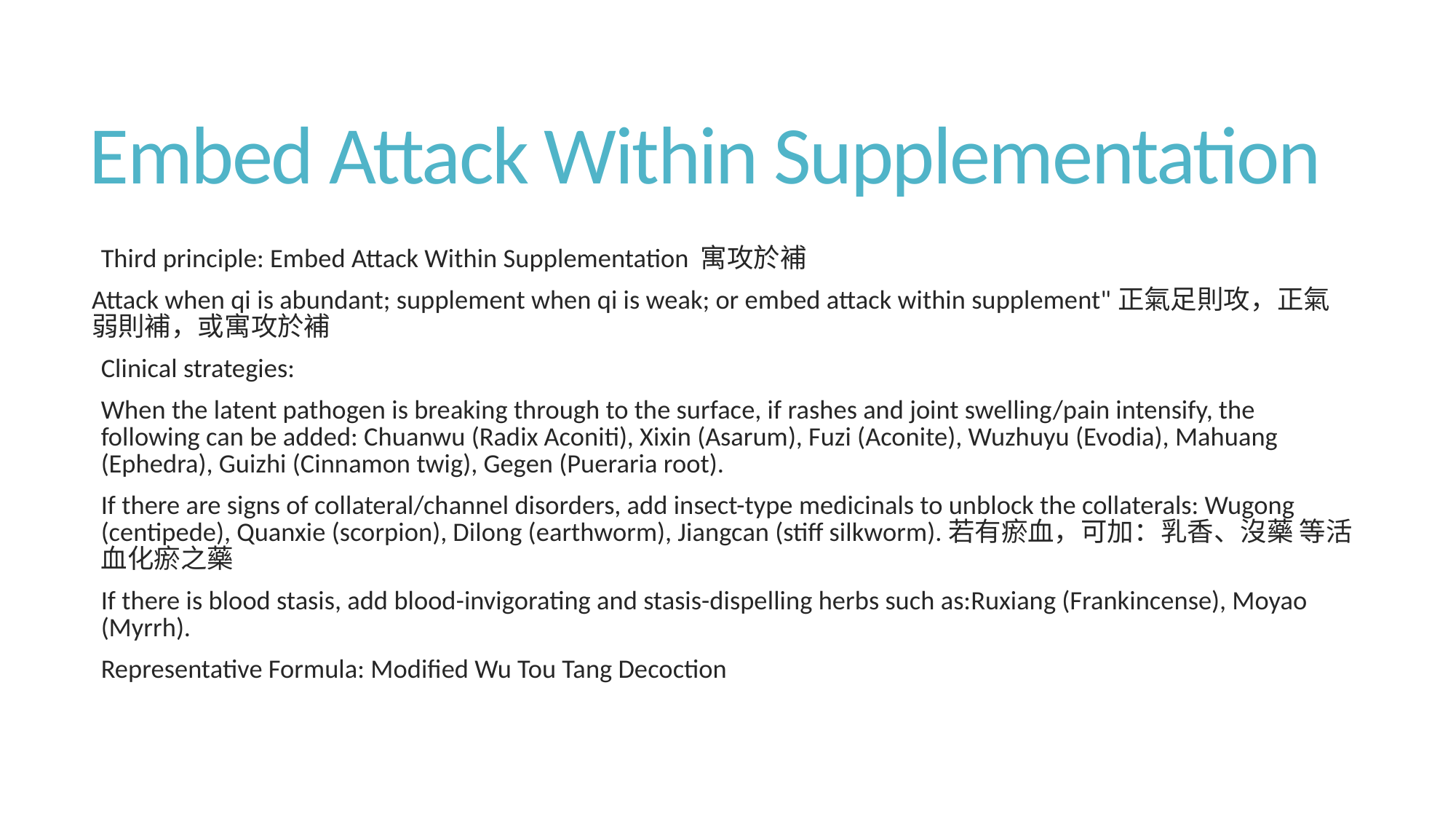

# Embed Attack Within Supplementation
Third principle: Embed Attack Within Supplementation 寓攻於補
Attack when qi is abundant; supplement when qi is weak; or embed attack within supplement"正氣足則攻，正氣弱則補，或寓攻於補
Clinical strategies:
When the latent pathogen is breaking through to the surface, if rashes and joint swelling/pain intensify, the following can be added: Chuanwu (Radix Aconiti), Xixin (Asarum), Fuzi (Aconite), Wuzhuyu (Evodia), Mahuang (Ephedra), Guizhi (Cinnamon twig), Gegen (Pueraria root).
If there are signs of collateral/channel disorders, add insect-type medicinals to unblock the collaterals: Wugong (centipede), Quanxie (scorpion), Dilong (earthworm), Jiangcan (stiff silkworm).若有瘀血，可加：乳香、沒藥 等活血化瘀之藥
If there is blood stasis, add blood-invigorating and stasis-dispelling herbs such as:Ruxiang (Frankincense), Moyao (Myrrh).
Representative Formula: Modified Wu Tou Tang Decoction